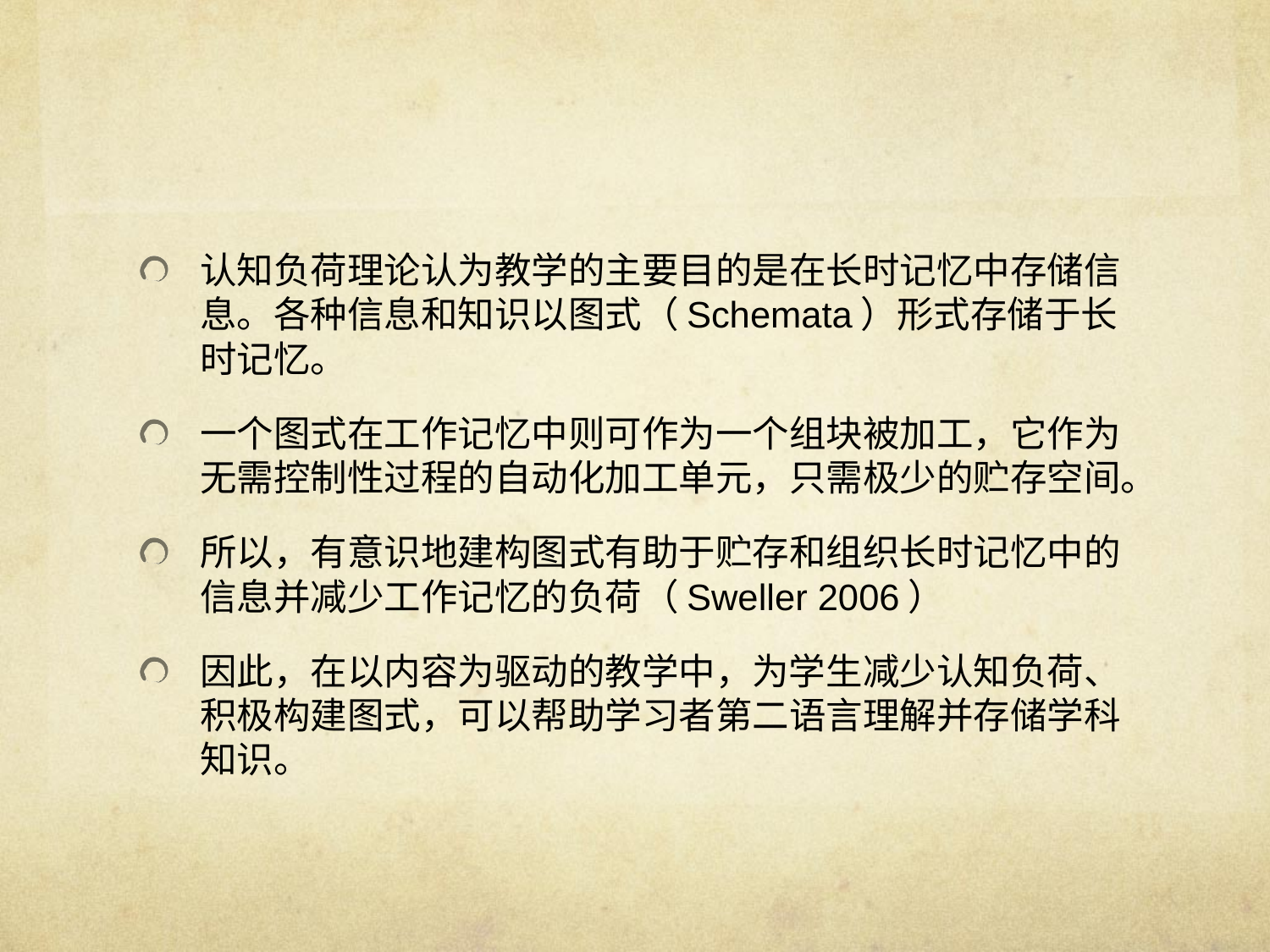

#
认知负荷理论认为教学的主要目的是在长时记忆中存储信息。各种信息和知识以图式（Schemata）形式存储于长时记忆。
一个图式在工作记忆中则可作为一个组块被加工，它作为无需控制性过程的自动化加工单元，只需极少的贮存空间。
所以，有意识地建构图式有助于贮存和组织长时记忆中的信息并减少工作记忆的负荷（Sweller 2006）
因此，在以内容为驱动的教学中，为学生减少认知负荷、积极构建图式，可以帮助学习者第二语言理解并存储学科知识。